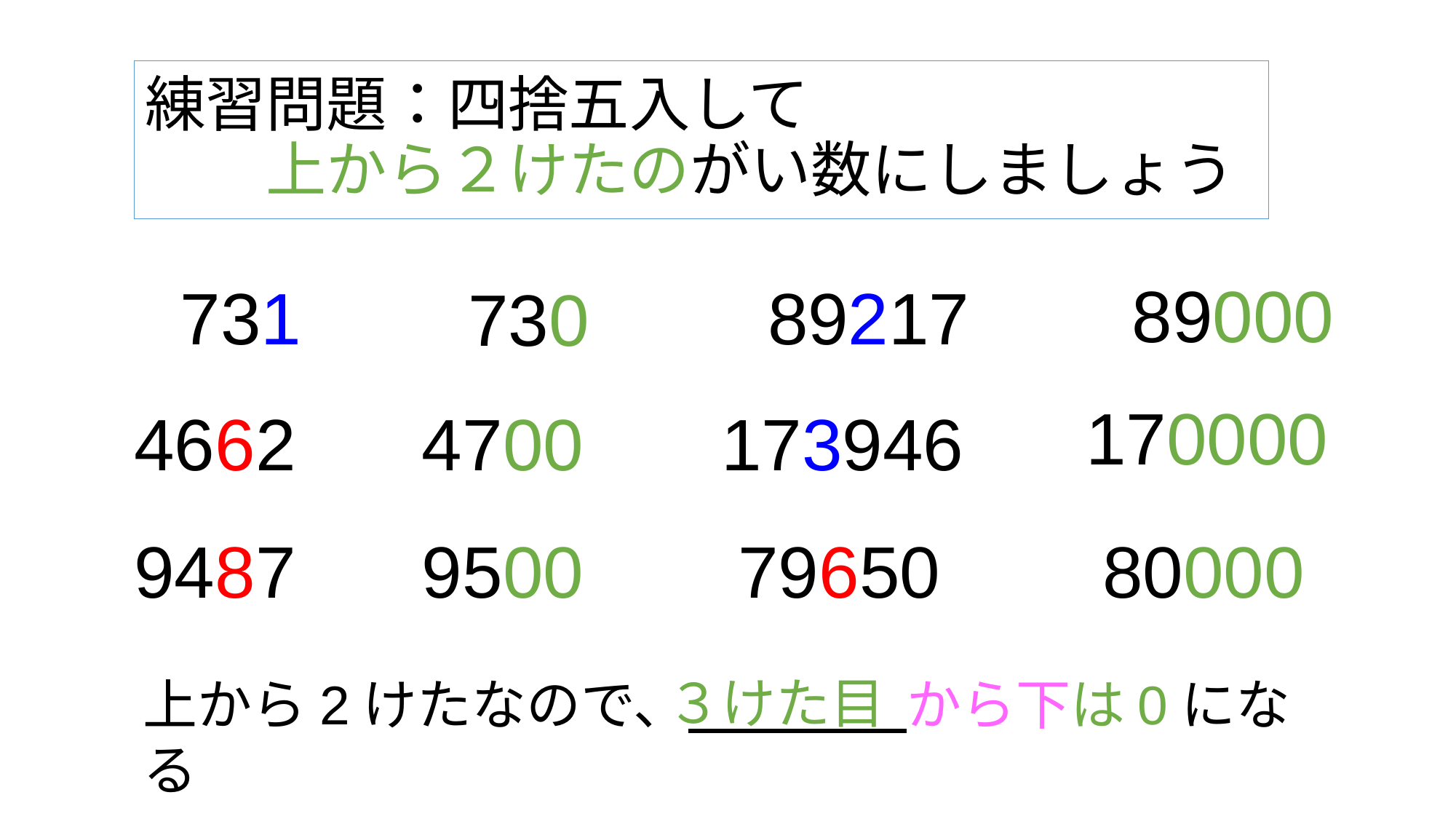

# 練習問題：四捨五入して 　　上から２けたのがい数にしましょう
89000
731
89217
730
170000
4662
4700
173946
9487
9500
79650
80000
３けた目
上から2けたなので、　　　　から下は0になる